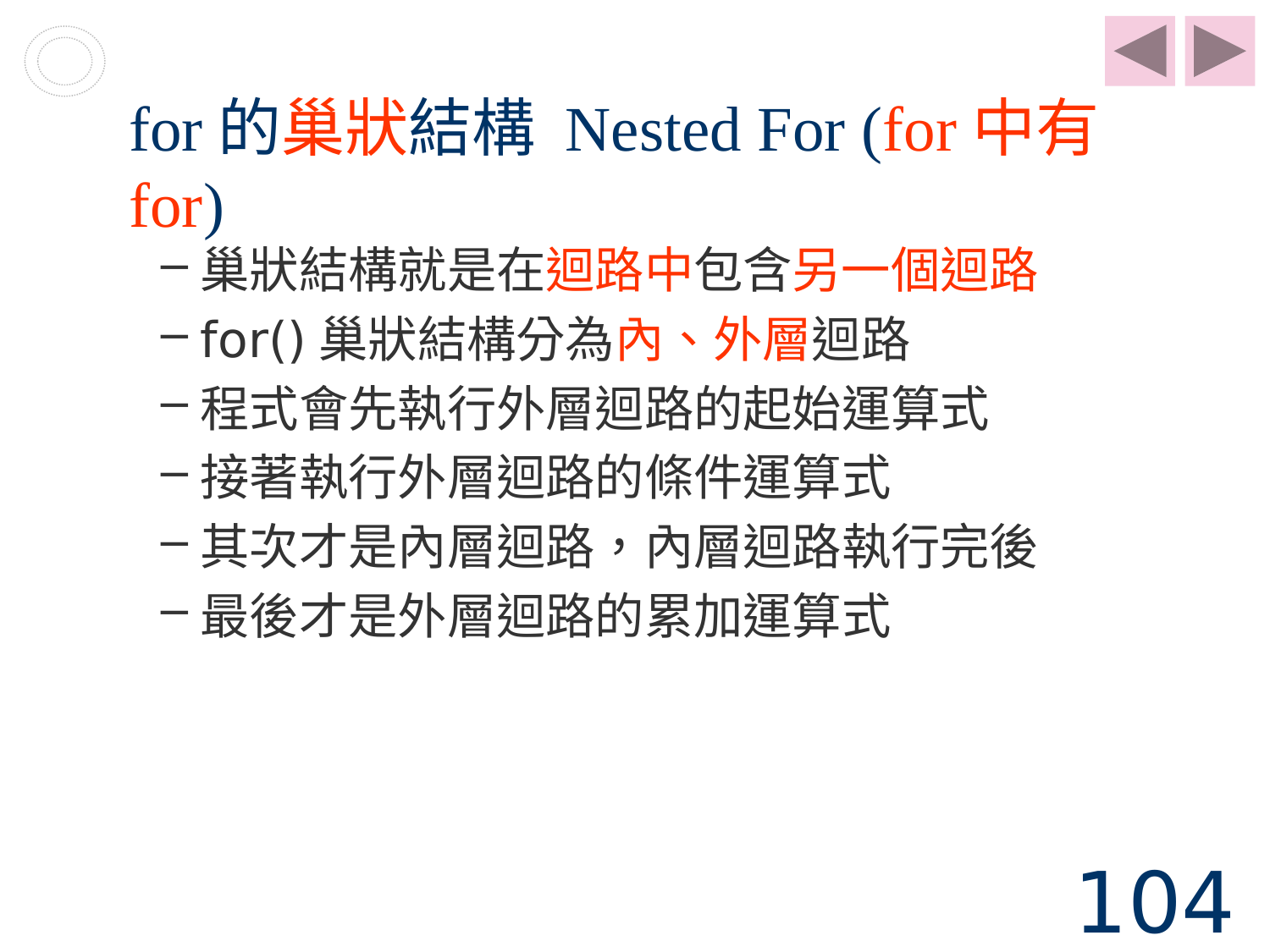

# for的巢狀結構 Nested For (for中有for)
巢狀結構就是在迴路中包含另一個迴路
for()巢狀結構分為內、外層迴路
程式會先執行外層迴路的起始運算式
接著執行外層迴路的條件運算式
其次才是內層迴路，內層迴路執行完後
最後才是外層迴路的累加運算式
104